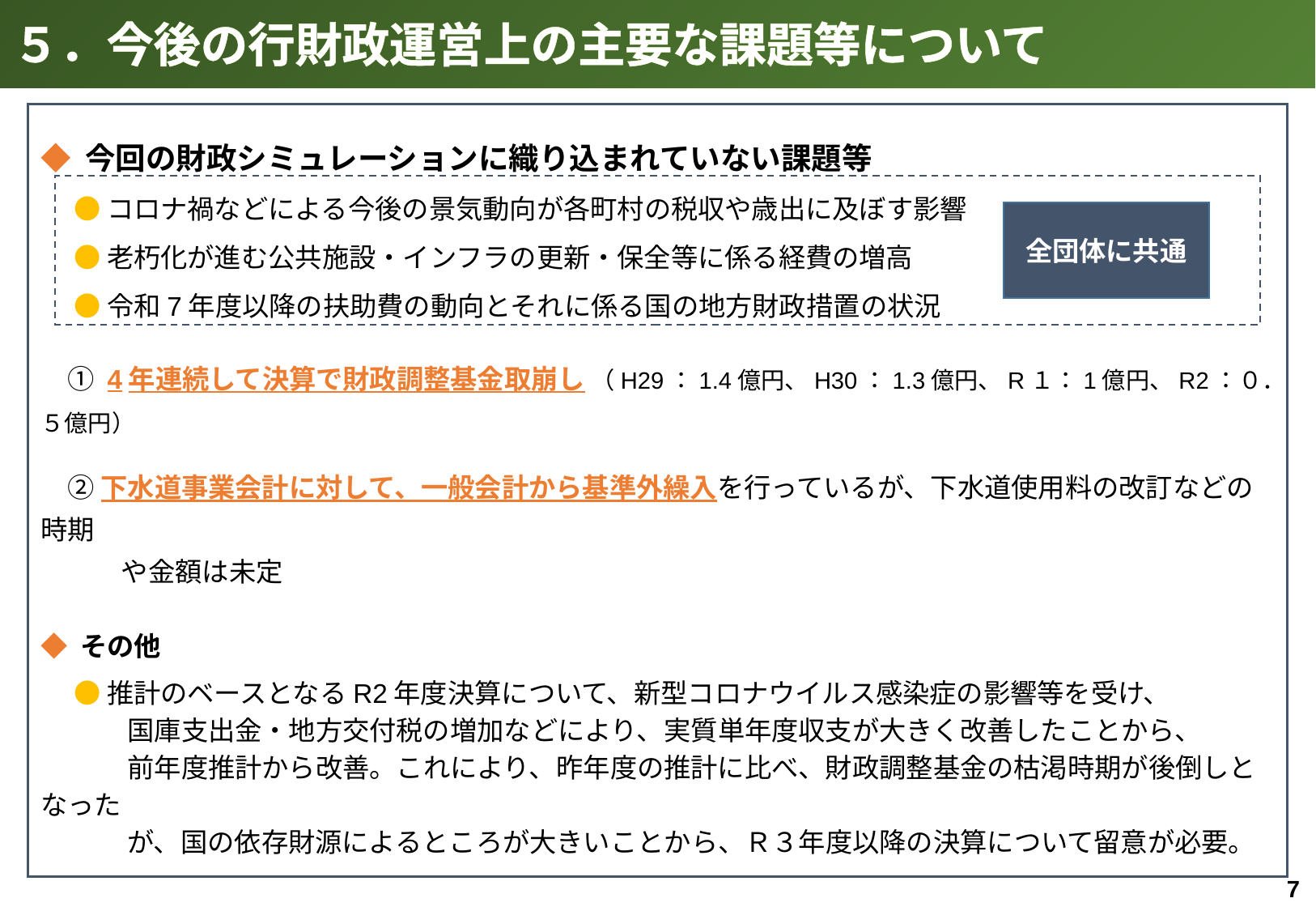

５．今後の行財政運営上の主要な課題等について

◆ 今回の財政シミュレーションに織り込まれていない課題等
　 ● コロナ禍などによる今後の景気動向が各町村の税収や歳出に及ぼす影響
 　● 老朽化が進む公共施設・インフラの更新・保全等に係る経費の増高
 　● 令和7年度以降の扶助費の動向とそれに係る国の地方財政措置の状況
　① 4年連続して決算で財政調整基金取崩し （H29：1.4億円、H30：1.3億円、R１：1億円、R2：０．５億円）

　② 下水道事業会計に対して、一般会計から基準外繰入を行っているが、下水道使用料の改訂などの時期
　　　や金額は未定
◆ その他
　 ● 推計のベースとなるR2年度決算について、新型コロナウイルス感染症の影響等を受け、
　　　 国庫支出金・地方交付税の増加などにより、実質単年度収支が大きく改善したことから、
　　　 前年度推計から改善。これにより、昨年度の推計に比べ、財政調整基金の枯渇時期が後倒しとなった
　　 　が、国の依存財源によるところが大きいことから、Ｒ３年度以降の決算について留意が必要。

全団体に共通
7